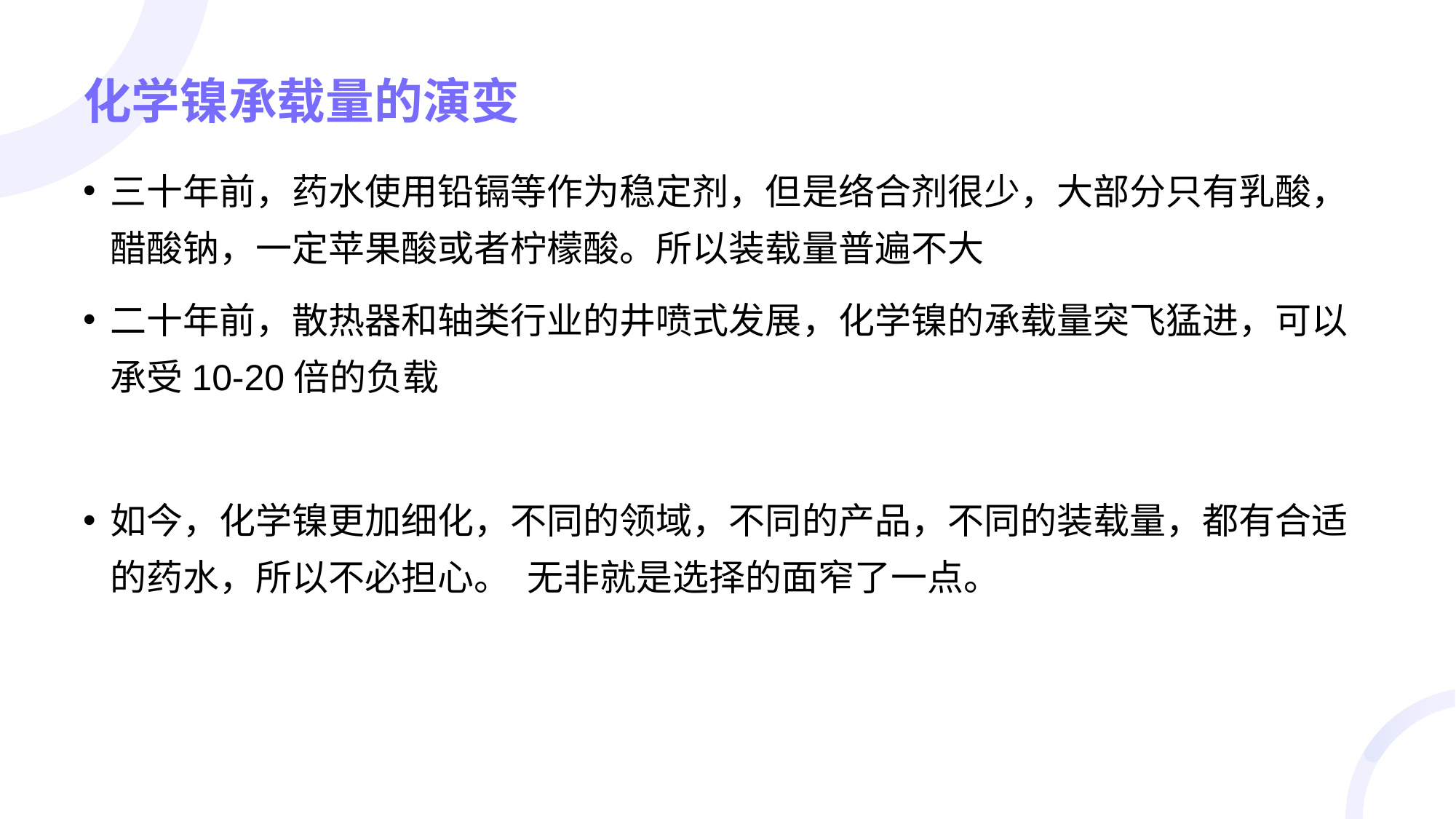

# 化学镍承载量的演变
三十年前，药水使用铅镉等作为稳定剂，但是络合剂很少，大部分只有乳酸，醋酸钠，一定苹果酸或者柠檬酸。所以装载量普遍不大
二十年前，散热器和轴类行业的井喷式发展，化学镍的承载量突飞猛进，可以承受10-20倍的负载

如今，化学镍更加细化，不同的领域，不同的产品，不同的装载量，都有合适的药水，所以不必担心。  无非就是选择的面窄了一点。